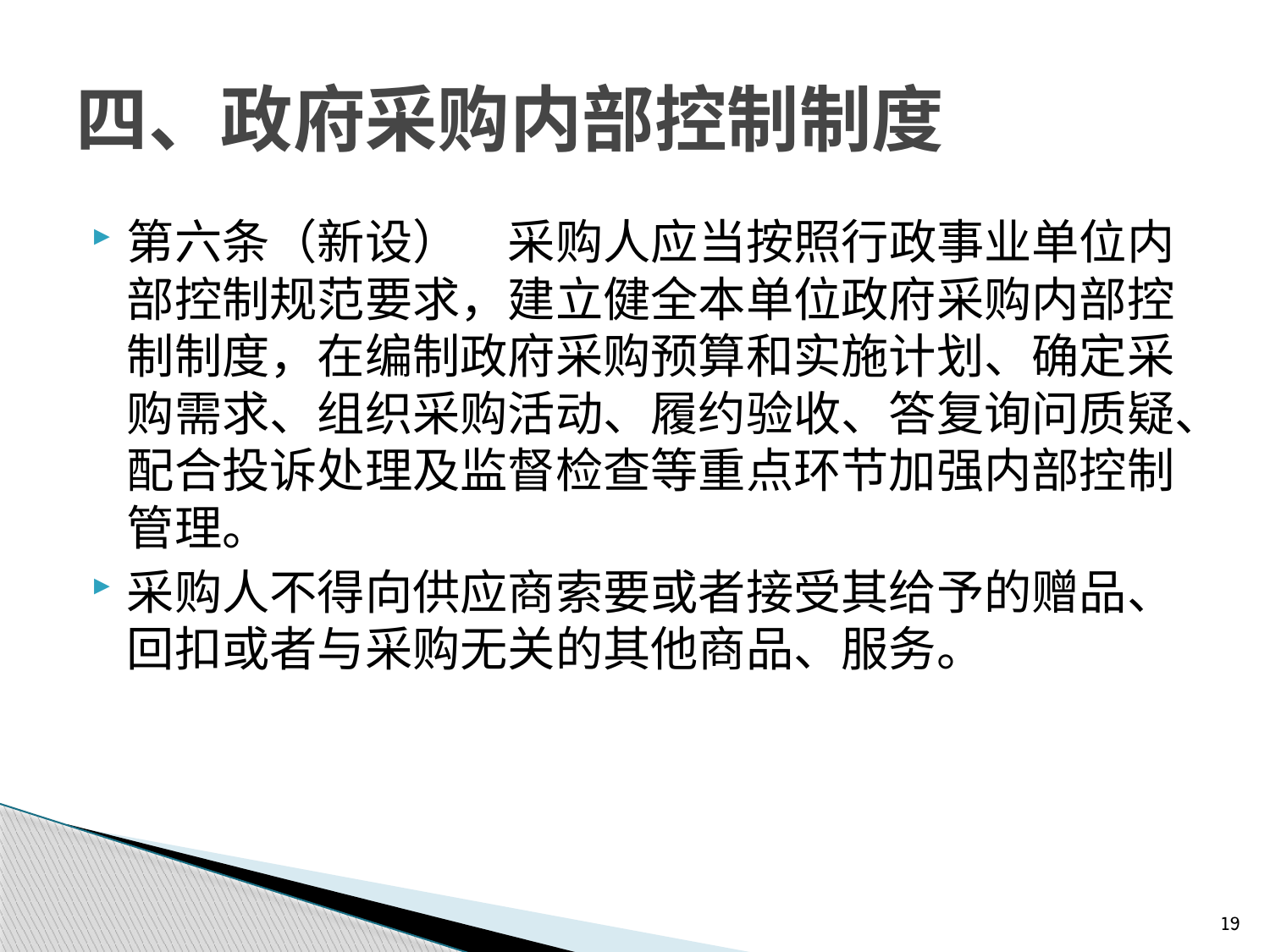

# 四、政府采购内部控制制度
第六条（新设）　采购人应当按照行政事业单位内部控制规范要求，建立健全本单位政府采购内部控制制度，在编制政府采购预算和实施计划、确定采购需求、组织采购活动、履约验收、答复询问质疑、配合投诉处理及监督检查等重点环节加强内部控制管理。
采购人不得向供应商索要或者接受其给予的赠品、回扣或者与采购无关的其他商品、服务。
19